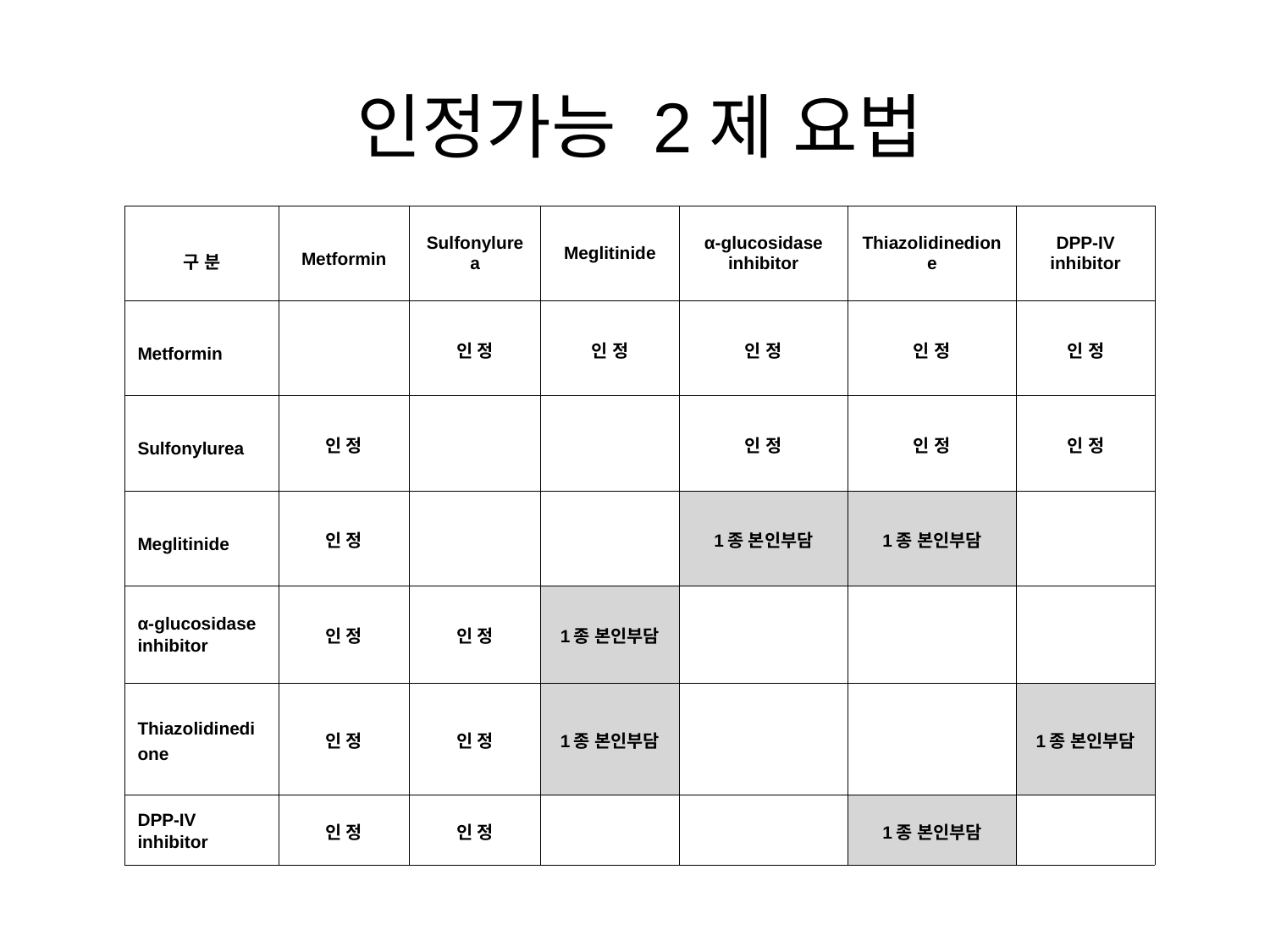

인정가능 2제 요법
| 구 분 | Metformin | Sulfonylurea | Meglitinide | α-glucosidase inhibitor | Thiazolidinedione | DPP-IV inhibitor |
| --- | --- | --- | --- | --- | --- | --- |
| Metformin |  | 인 정 | 인 정 | 인 정 | 인 정 | 인 정 |
| Sulfonylurea | 인 정 |  |  | 인 정 | 인 정 | 인 정 |
| Meglitinide | 인 정 |  |  | 1종 본인부담 | 1종 본인부담 |  |
| α-glucosidase inhibitor | 인 정 | 인 정 | 1종 본인부담 |  |  |  |
| Thiazolidinedione | 인 정 | 인 정 | 1종 본인부담 |  |  | 1종 본인부담 |
| DPP-IV inhibitor | 인 정 | 인 정 |  |  | 1종 본인부담 |  |